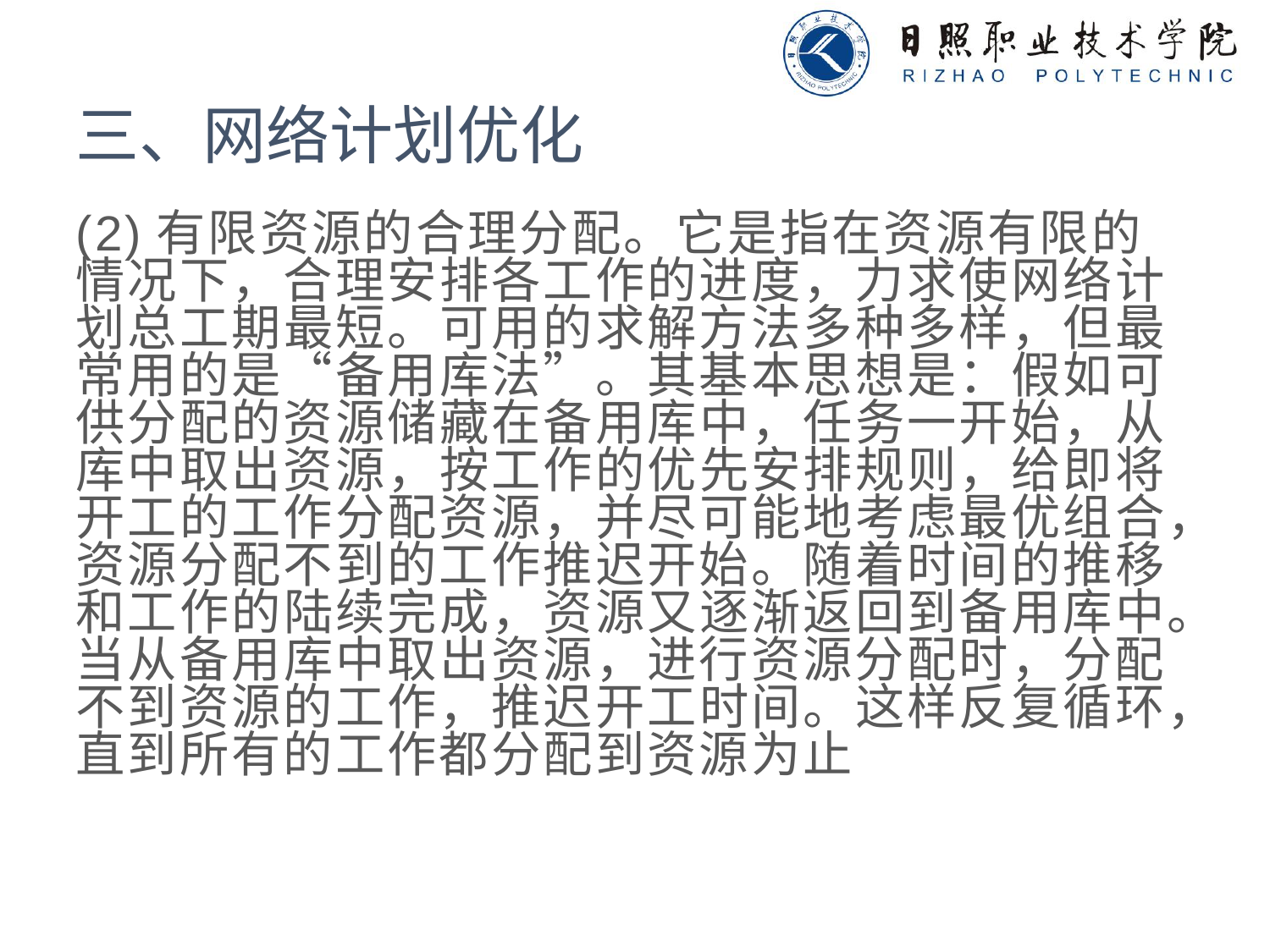

# 三、网络计划优化
(2)有限资源的合理分配。它是指在资源有限的情况下，合理安排各工作的进度，力求使网络计划总工期最短。可用的求解方法多种多样，但最常用的是“备用库法”。其基本思想是：假如可供分配的资源储藏在备用库中，任务一开始，从库中取出资源，按工作的优先安排规则，给即将开工的工作分配资源，并尽可能地考虑最优组合，资源分配不到的工作推迟开始。随着时间的推移和工作的陆续完成，资源又逐渐返回到备用库中。当从备用库中取出资源，进行资源分配时，分配不到资源的工作，推迟开工时间。这样反复循环，直到所有的工作都分配到资源为止